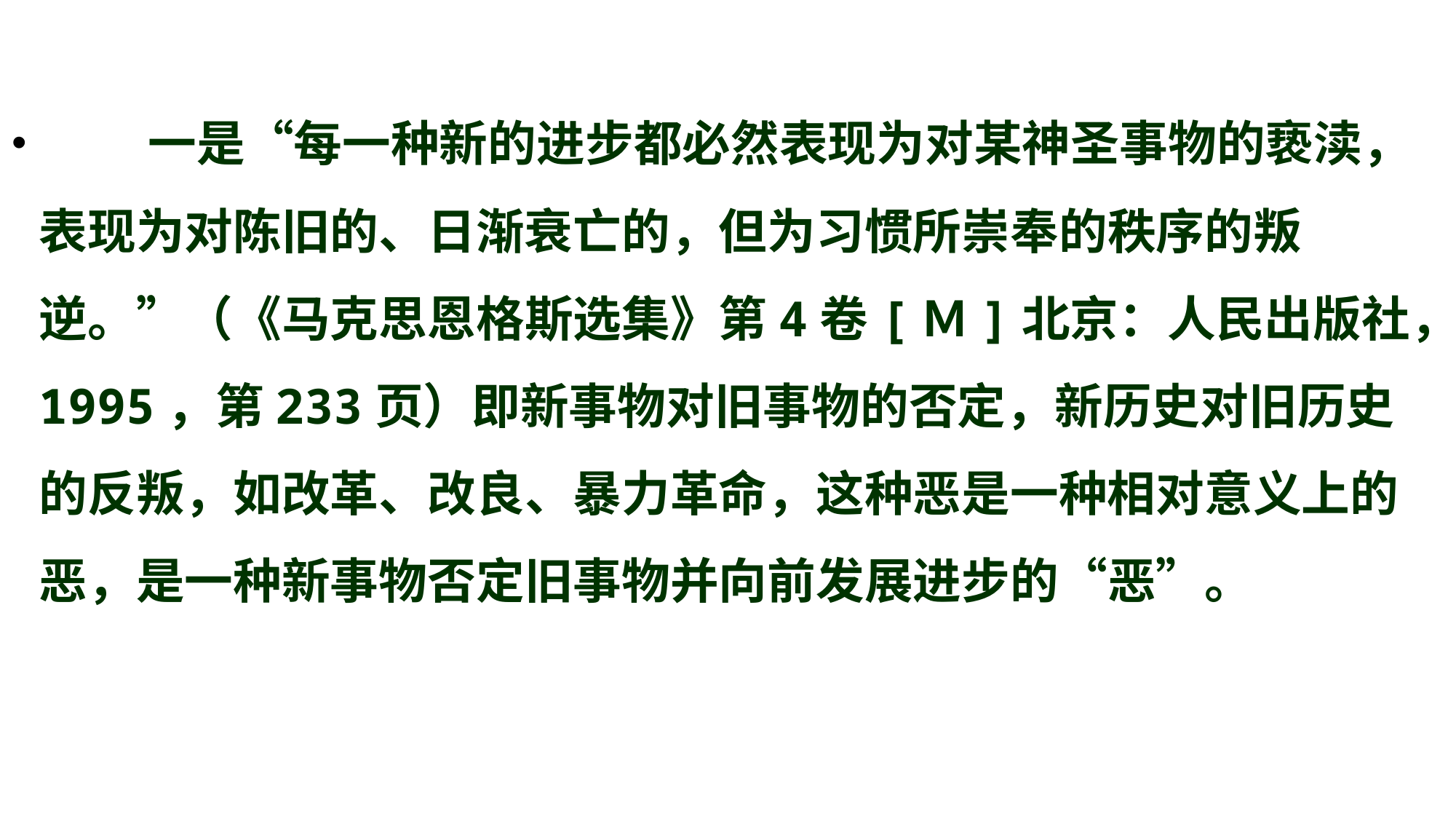

一是“每一种新的进步都必然表现为对某神圣事物的亵渎，表现为对陈旧的、日渐衰亡的，但为习惯所崇奉的秩序的叛逆。”（《马克思恩格斯选集》第4卷[Ｍ]北京：人民出版社，1995，第233页）即新事物对旧事物的否定，新历史对旧历史的反叛，如改革、改良、暴力革命，这种恶是一种相对意义上的恶，是一种新事物否定旧事物并向前发展进步的“恶”。
#